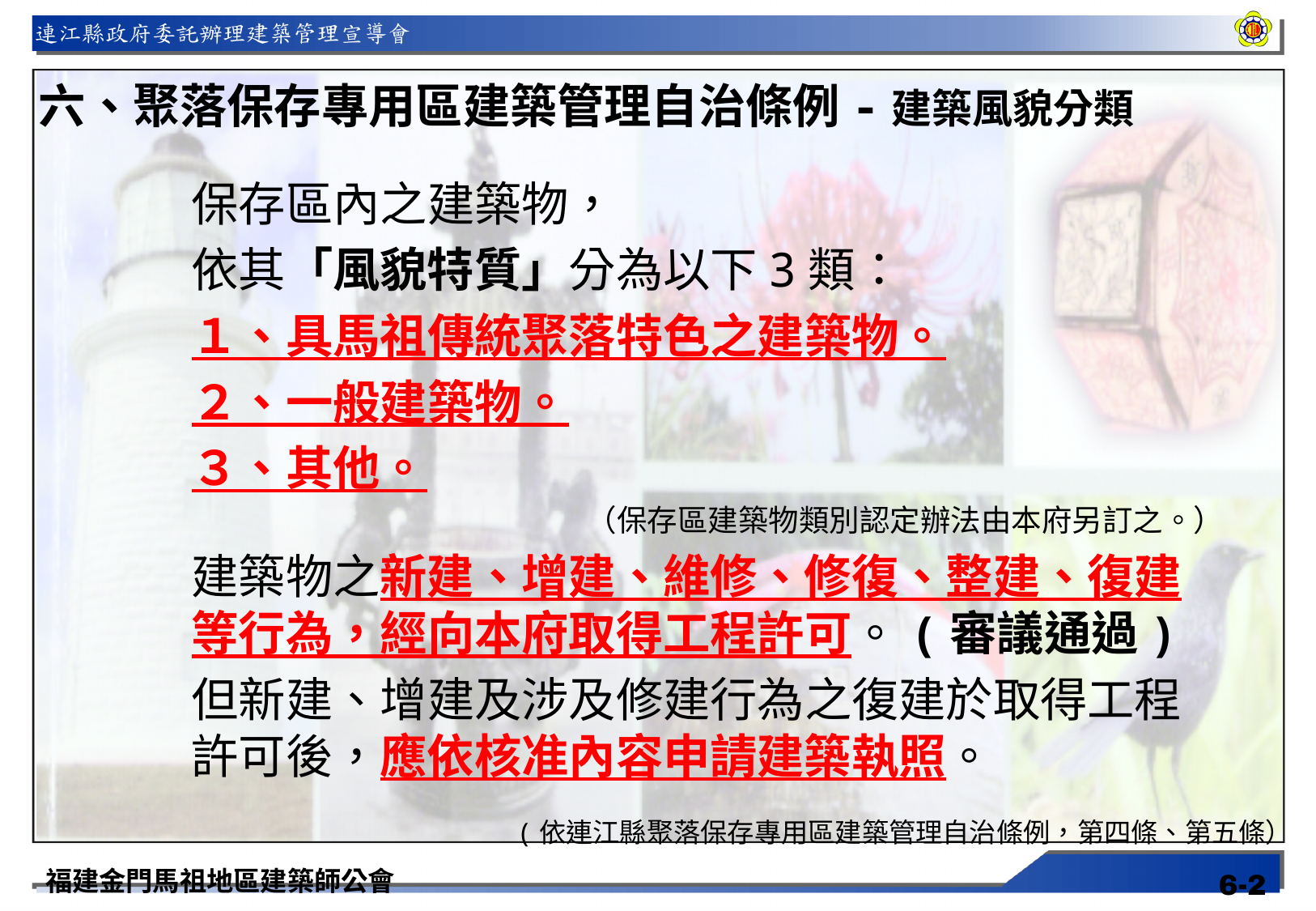

六、聚落保存專用區建築管理自治條例-建築風貌分類
保存區內之建築物，
依其「風貌特質」分為以下3類：
１、具馬祖傳統聚落特色之建築物。
２、一般建築物。
３、其他。
（保存區建築物類別認定辦法由本府另訂之。）
建築物之新建、增建、維修、修復、整建、復建等行為，經向本府取得工程許可。(審議通過)
但新建、增建及涉及修建行為之復建於取得工程許可後，應依核准內容申請建築執照。
(依連江縣聚落保存專用區建築管理自治條例，第四條、第五條）
福建金門馬祖地區建築師公會
6-2